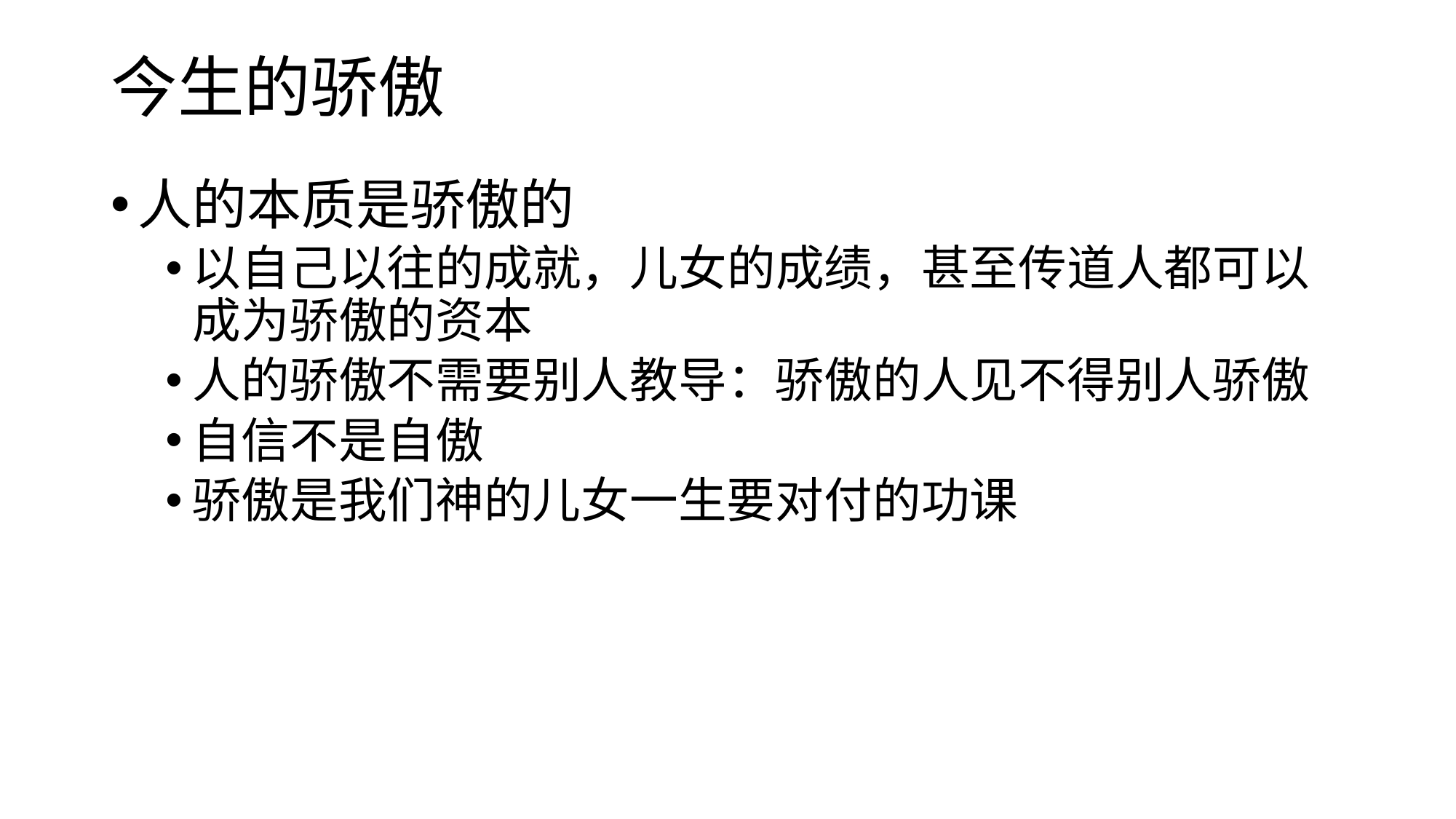

# 今生的骄傲
人的本质是骄傲的
以自己以往的成就，儿女的成绩，甚至传道人都可以成为骄傲的资本
人的骄傲不需要别人教导：骄傲的人见不得别人骄傲
自信不是自傲
骄傲是我们神的儿女一生要对付的功课